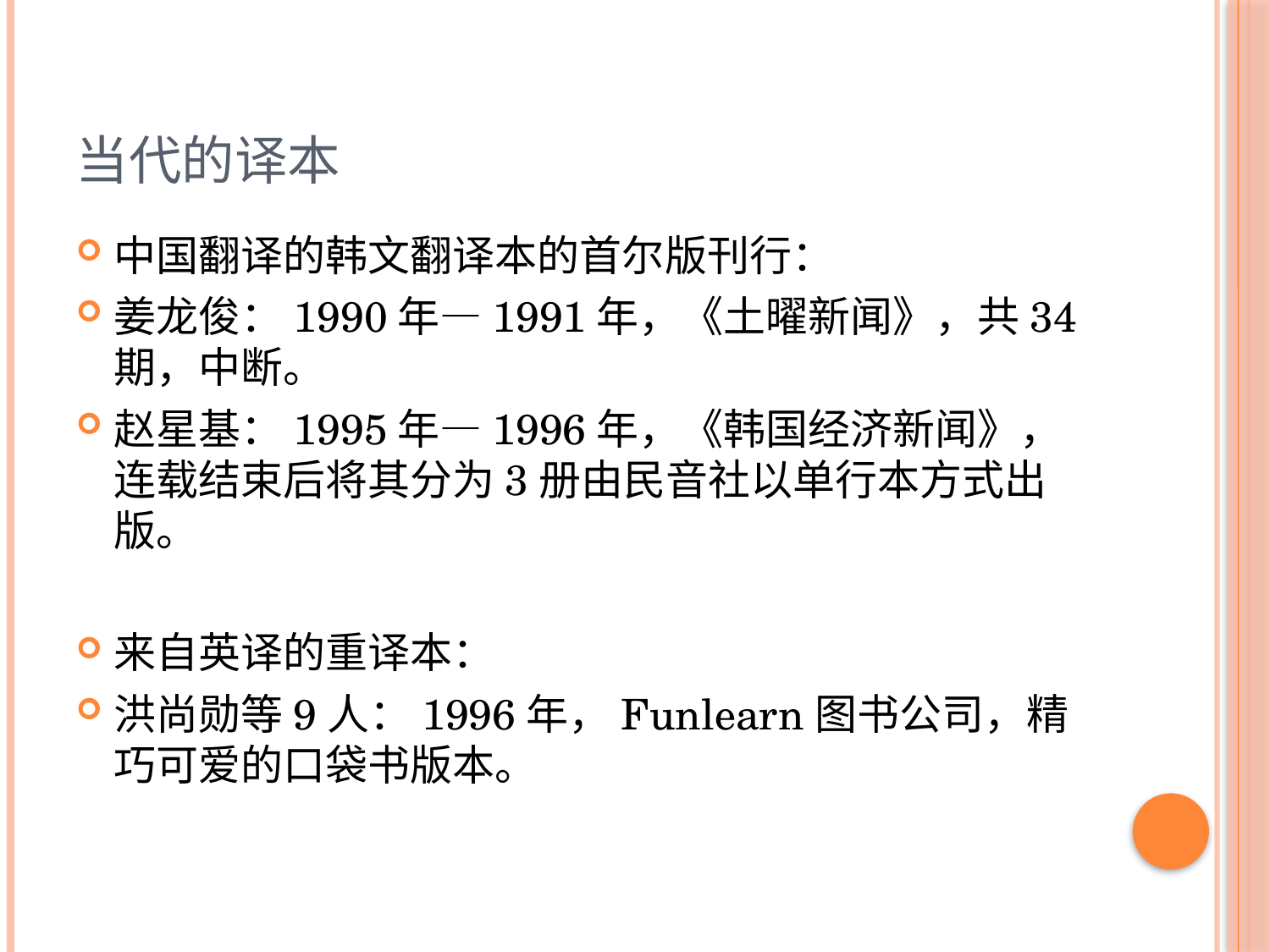

# 当代的译本
中国翻译的韩文翻译本的首尔版刊行：
姜龙俊：1990年—1991年，《土曜新闻》，共34期，中断。
赵星基：1995年—1996年，《韩国经济新闻》，连载结束后将其分为3册由民音社以单行本方式出版。

来自英译的重译本：
洪尚勋等9人：1996年，Funlearn图书公司，精巧可爱的口袋书版本。